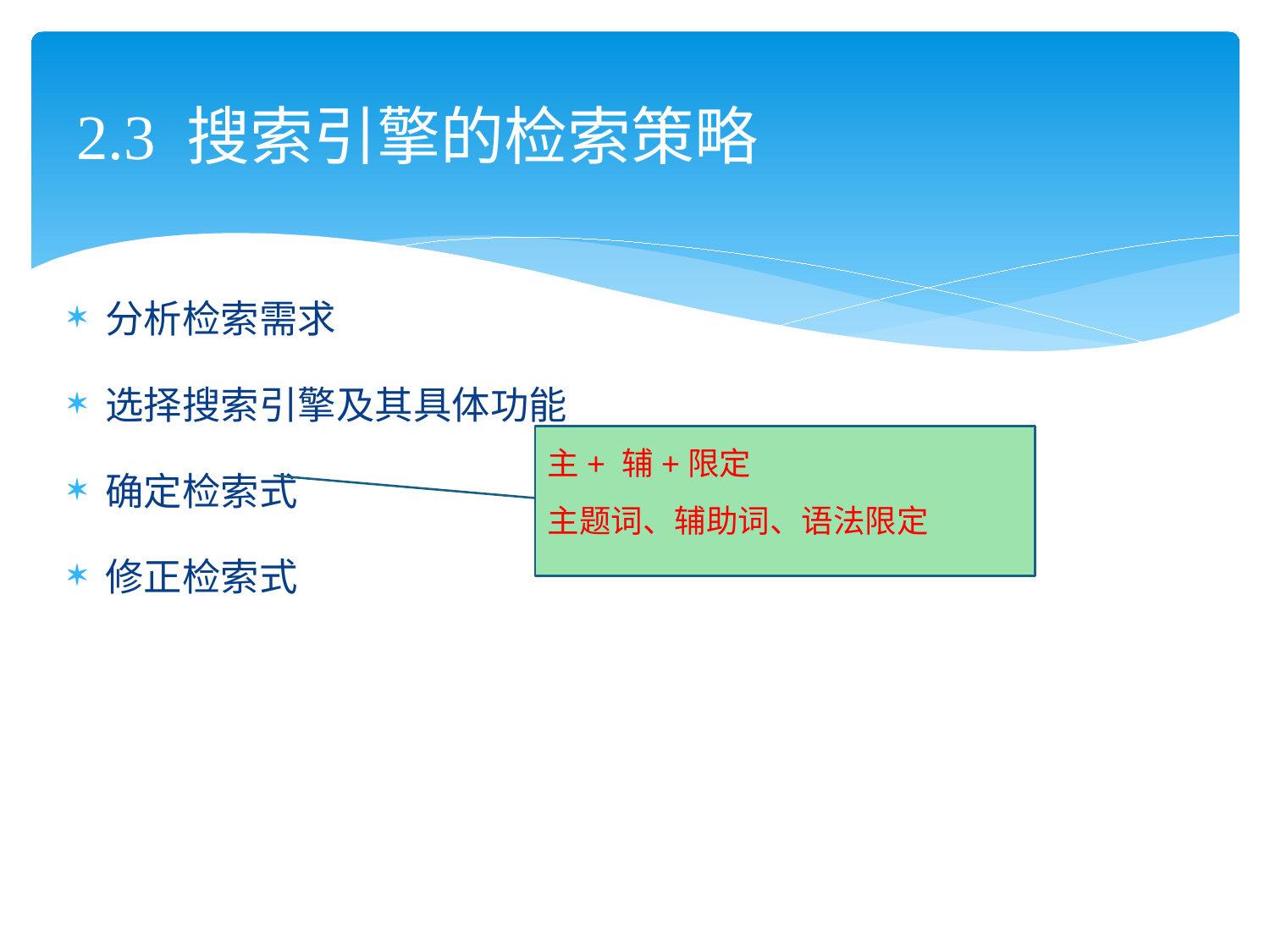

# 2.3 搜索引擎的检索策略
分析检索需求
选择搜索引擎及其具体功能
确定检索式
修正检索式
主+ 辅+限定
主题词、辅助词、语法限定